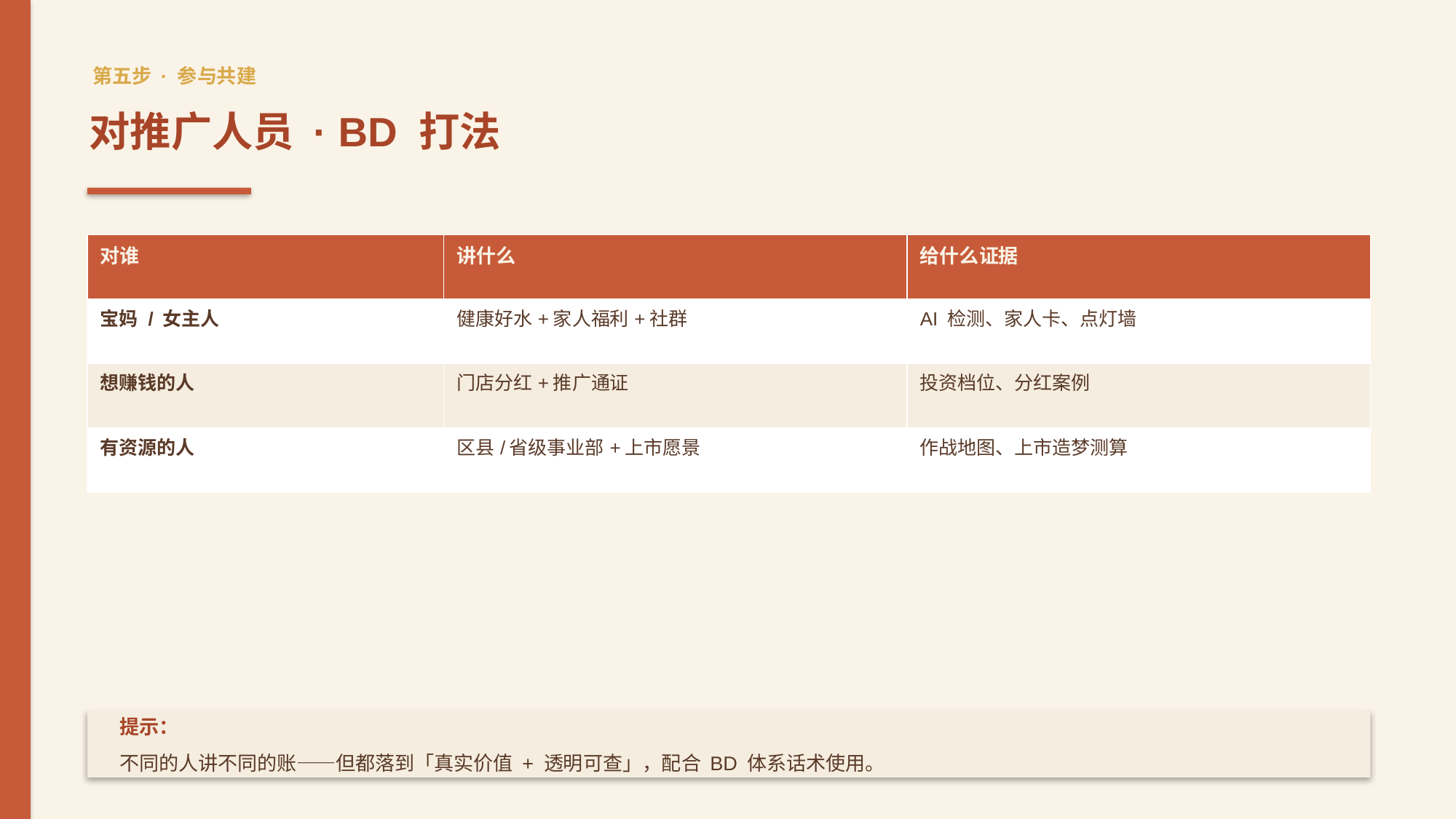

第五步 · 参与共建
对推广人员 · BD 打法

| 对谁 | 讲什么 | 给什么证据 |
| --- | --- | --- |
| 宝妈 / 女主人 | 健康好水+家人福利+社群 | AI 检测、家人卡、点灯墙 |
| 想赚钱的人 | 门店分红+推广通证 | 投资档位、分红案例 |
| 有资源的人 | 区县/省级事业部+上市愿景 | 作战地图、上市造梦测算 |

提示：
不同的人讲不同的账——但都落到「真实价值 + 透明可查」，配合 BD 体系话术使用。